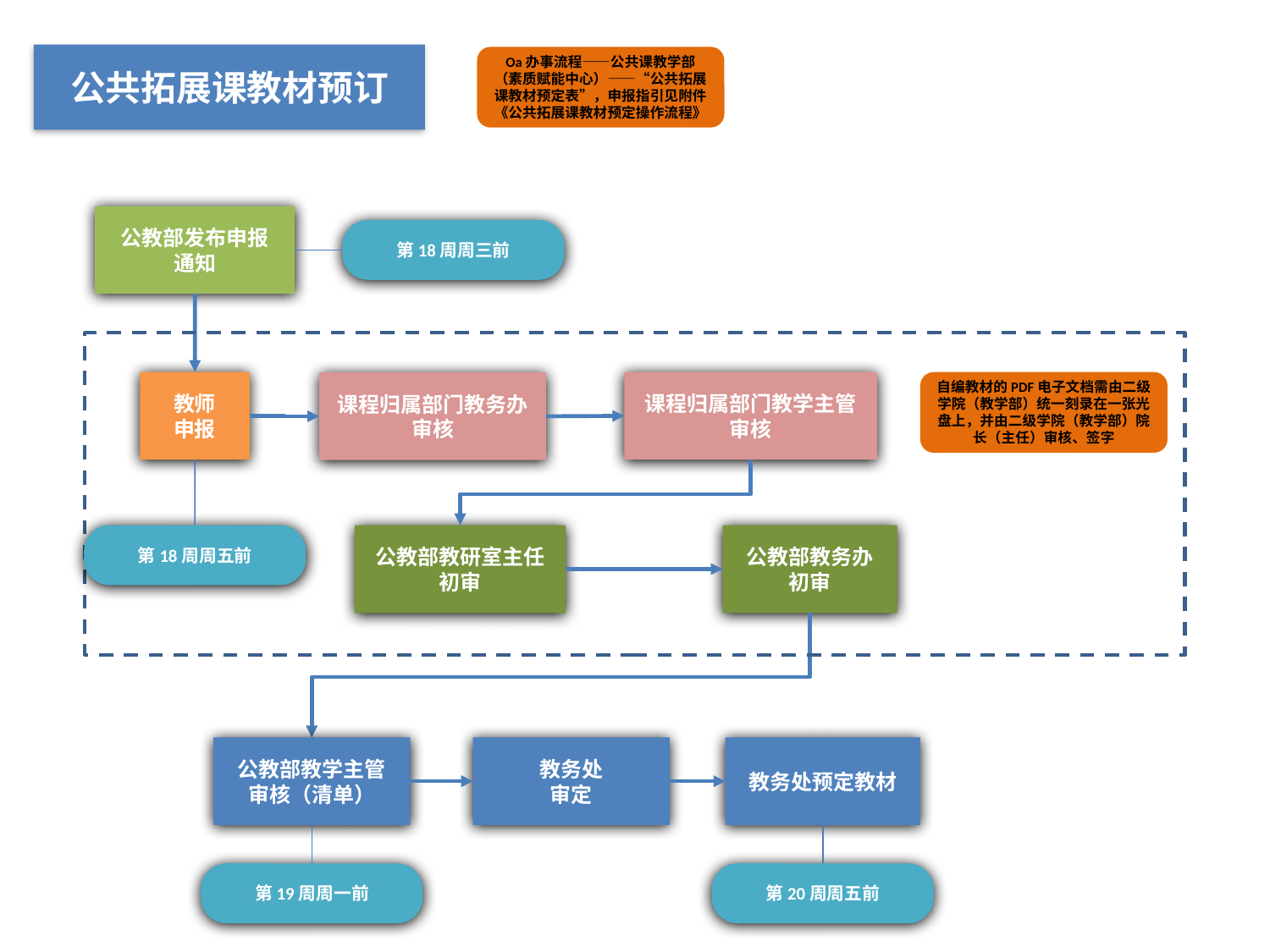

公共拓展课教材预订
Oa办事流程——公共课教学部（素质赋能中心）——“公共拓展课教材预定表”，申报指引见附件《公共拓展课教材预定操作流程》
公教部发布申报
通知
第18周周三前

教师
申报
课程归属部门教学主管审核
自编教材的PDF电子文档需由二级学院（教学部）统一刻录在一张光盘上，并由二级学院（教学部）院长（主任）审核、签字
课程归属部门教务办
审核
第18周周五前
公教部教务办
初审
公教部教研室主任
初审
公教部教学主管
审核（清单）
教务处
审定
教务处预定教材
第19周周一前
第20周周五前